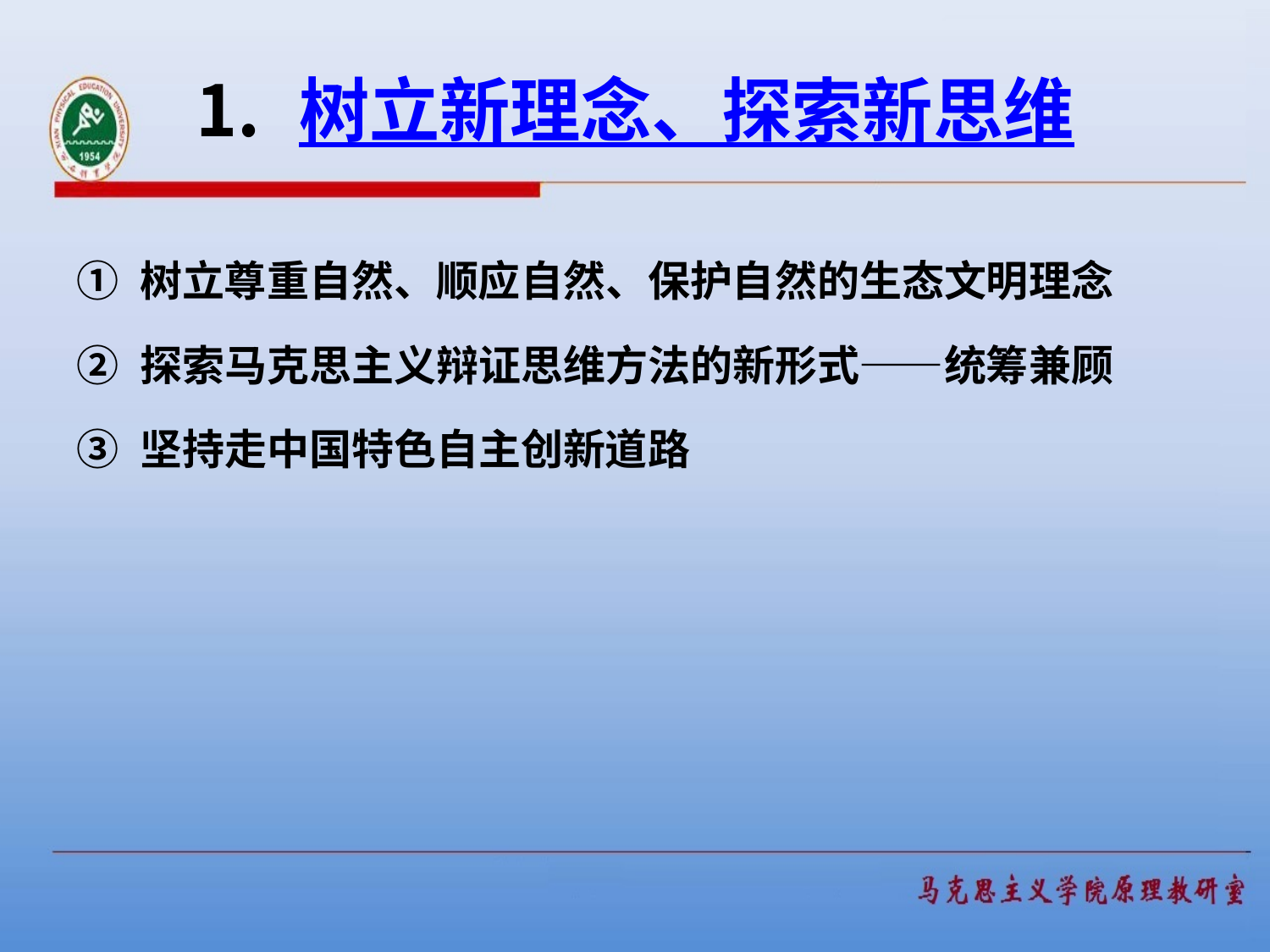

# 树立新理念、探索新思维
树立尊重自然、顺应自然、保护自然的生态文明理念
探索马克思主义辩证思维方法的新形式——统筹兼顾
坚持走中国特色自主创新道路